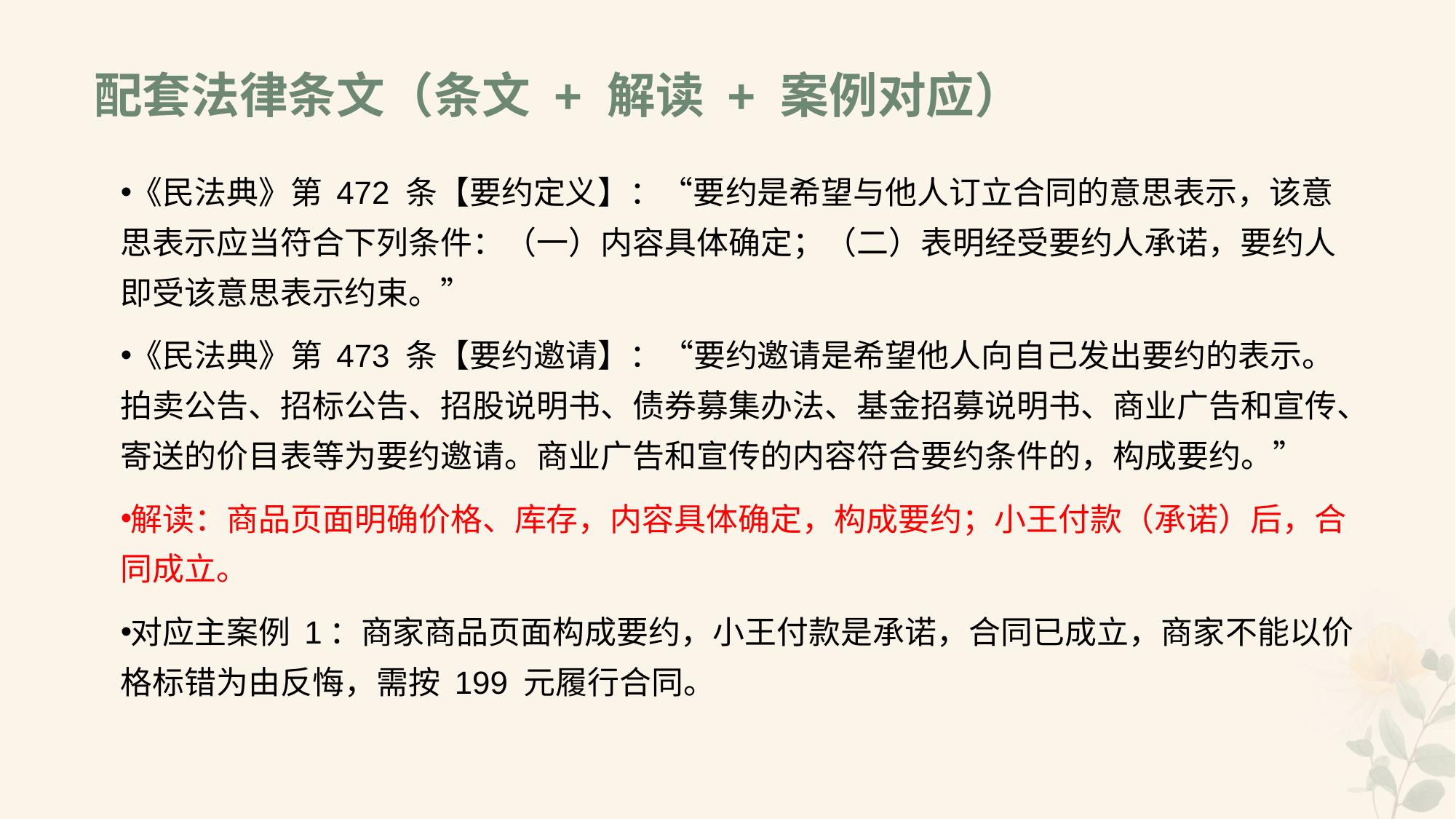

# 配套法律条文（条文 + 解读 + 案例对应）
《民法典》第 472 条【要约定义】：“要约是希望与他人订立合同的意思表示，该意思表示应当符合下列条件：（一）内容具体确定；（二）表明经受要约人承诺，要约人即受该意思表示约束。”
《民法典》第 473 条【要约邀请】：“要约邀请是希望他人向自己发出要约的表示。拍卖公告、招标公告、招股说明书、债券募集办法、基金招募说明书、商业广告和宣传、寄送的价目表等为要约邀请。商业广告和宣传的内容符合要约条件的，构成要约。”
解读：商品页面明确价格、库存，内容具体确定，构成要约；小王付款（承诺）后，合同成立。
对应主案例 1：商家商品页面构成要约，小王付款是承诺，合同已成立，商家不能以价格标错为由反悔，需按 199 元履行合同。